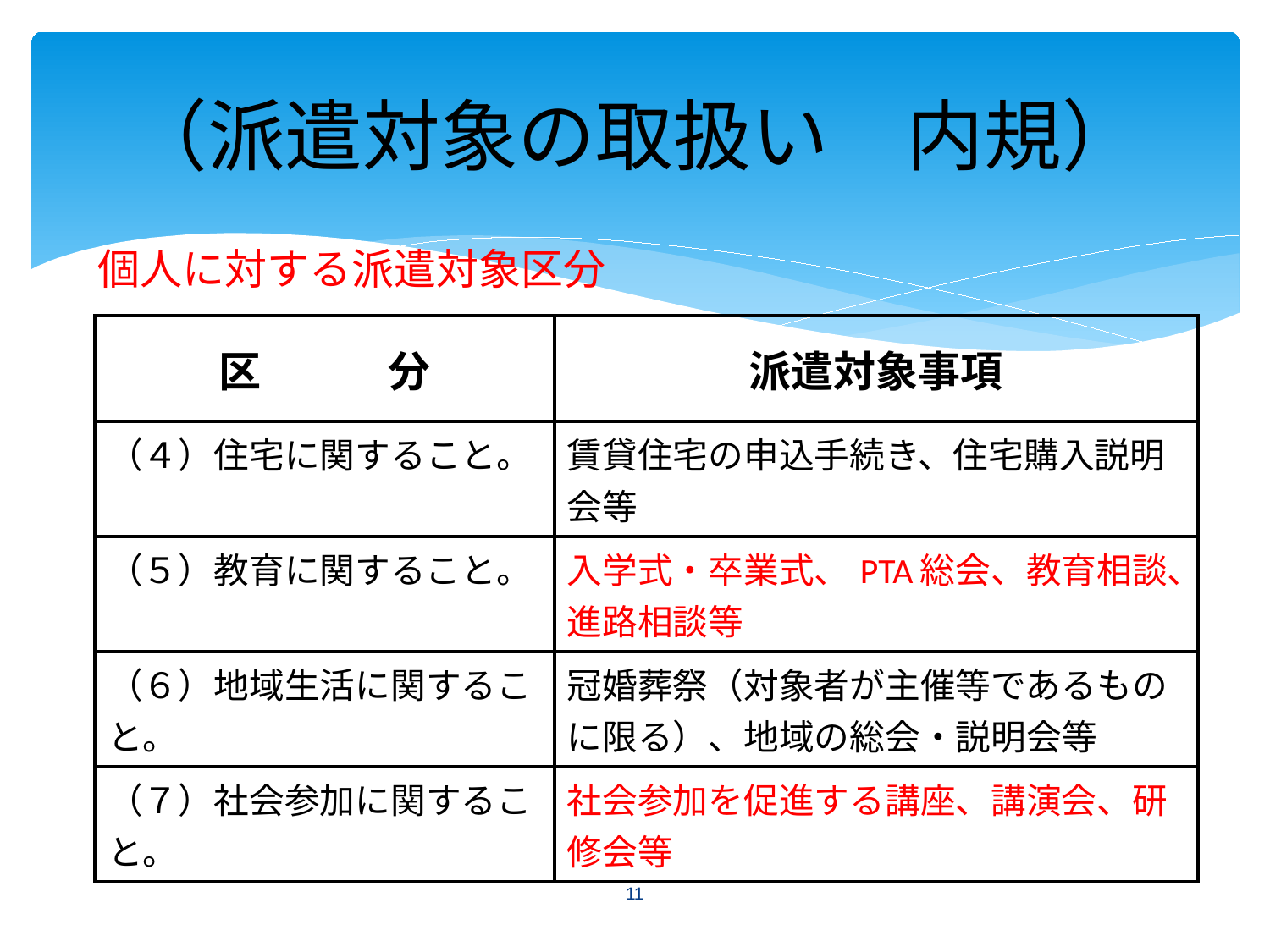

（派遣対象の取扱い　内規）
個人に対する派遣対象区分
| 区　　　分 | 派遣対象事項 |
| --- | --- |
| （４）住宅に関すること。 | 賃貸住宅の申込手続き、住宅購入説明会等 |
| （５）教育に関すること。 | 入学式・卒業式、PTA総会、教育相談、進路相談等 |
| （６）地域生活に関すること。 | 冠婚葬祭（対象者が主催等であるものに限る）、地域の総会・説明会等 |
| （７）社会参加に関すること。 | 社会参加を促進する講座、講演会、研修会等 |
11